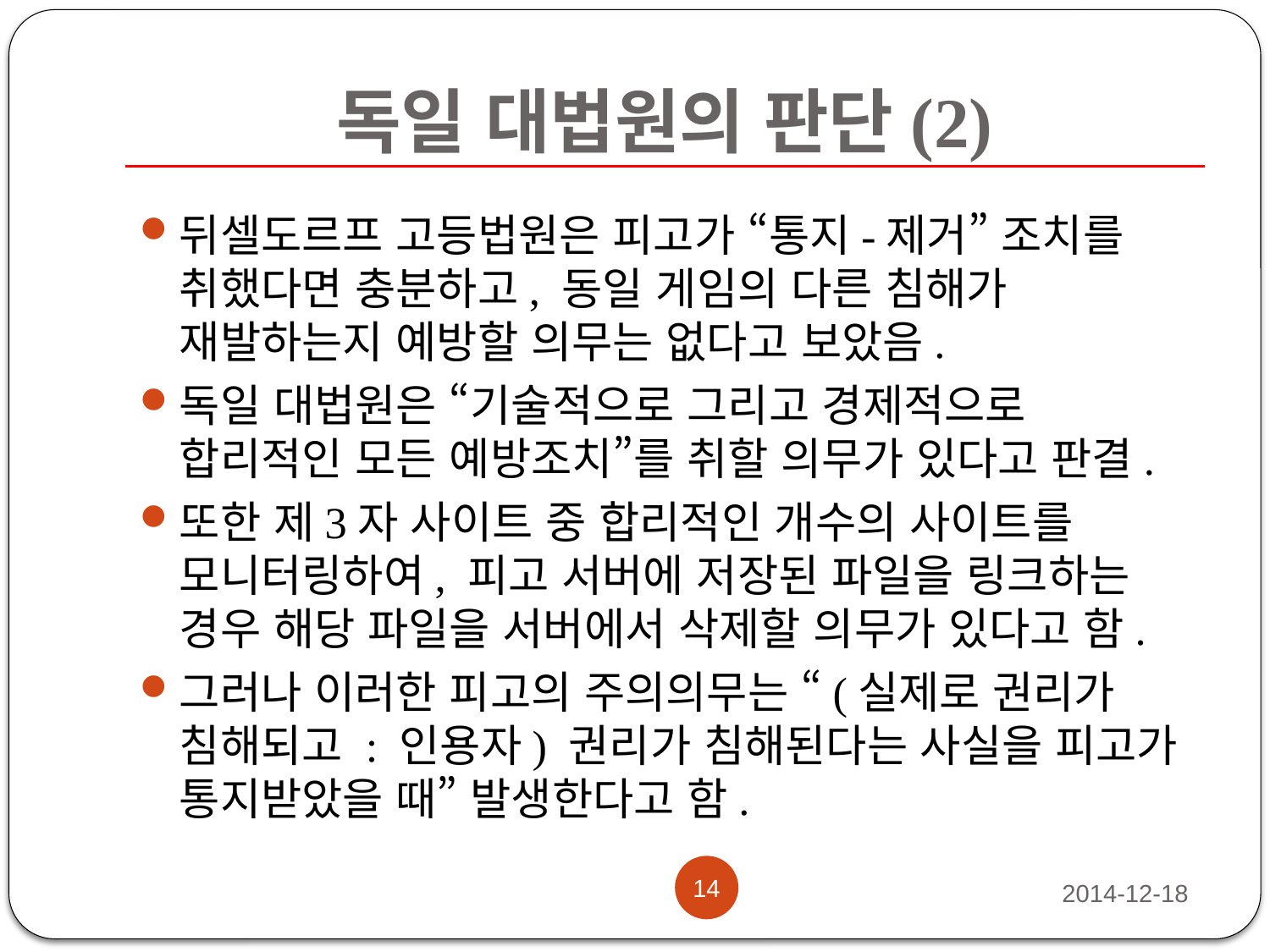

# 독일 대법원의 판단(2)
뒤셀도르프 고등법원은 피고가 “통지-제거” 조치를 취했다면 충분하고, 동일 게임의 다른 침해가 재발하는지 예방할 의무는 없다고 보았음.
독일 대법원은 “기술적으로 그리고 경제적으로 합리적인 모든 예방조치”를 취할 의무가 있다고 판결.
또한 제3자 사이트 중 합리적인 개수의 사이트를 모니터링하여, 피고 서버에 저장된 파일을 링크하는 경우 해당 파일을 서버에서 삭제할 의무가 있다고 함.
그러나 이러한 피고의 주의의무는 “(실제로 권리가 침해되고 : 인용자) 권리가 침해된다는 사실을 피고가 통지받았을 때” 발생한다고 함.
14
2014-12-18